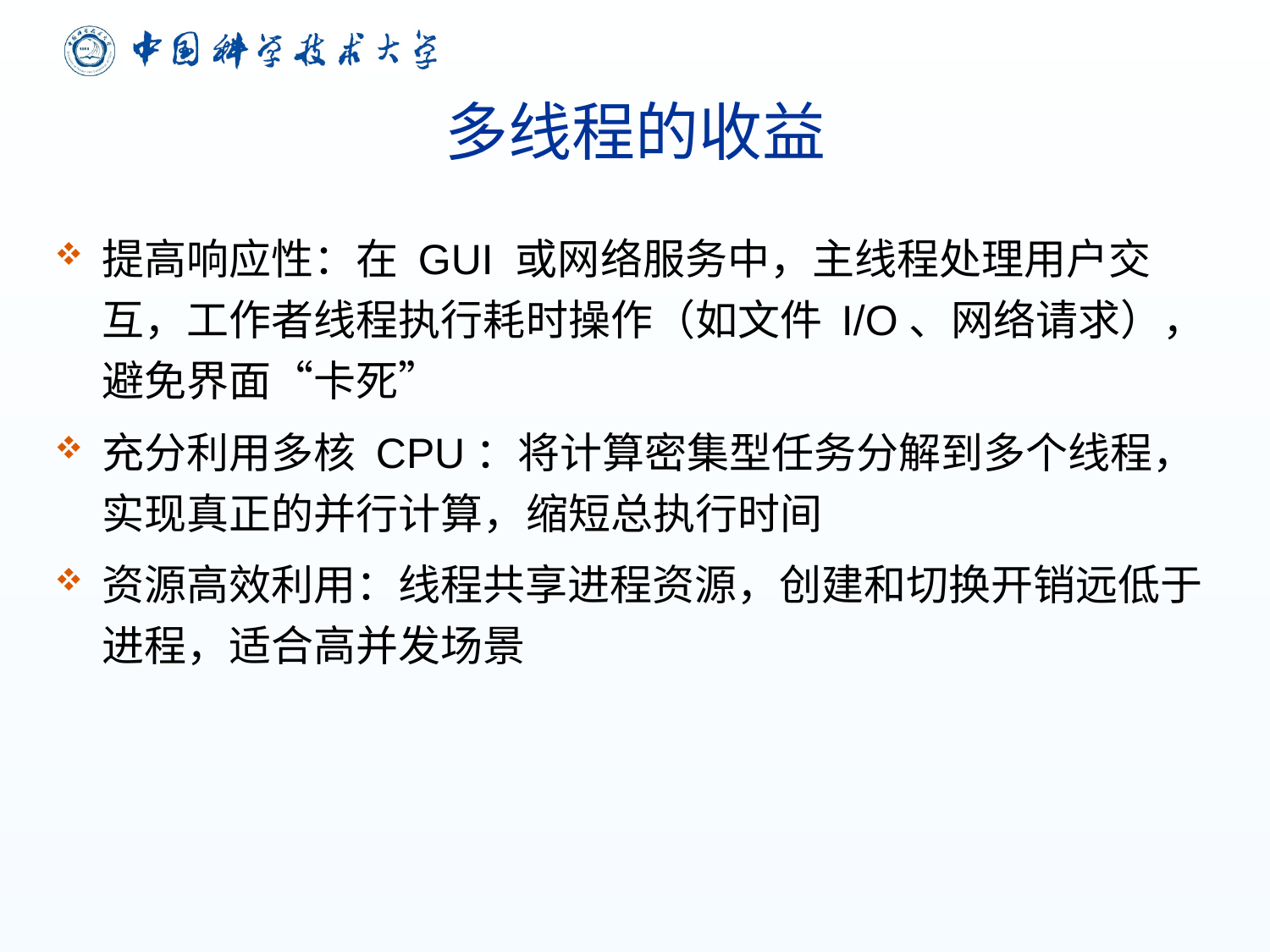

# 多线程的收益
提高响应性：在 GUI 或网络服务中，主线程处理用户交互，工作者线程执行耗时操作（如文件 I/O、网络请求），避免界面“卡死”
充分利用多核 CPU：将计算密集型任务分解到多个线程，实现真正的并行计算，缩短总执行时间
资源高效利用：线程共享进程资源，创建和切换开销远低于进程，适合高并发场景